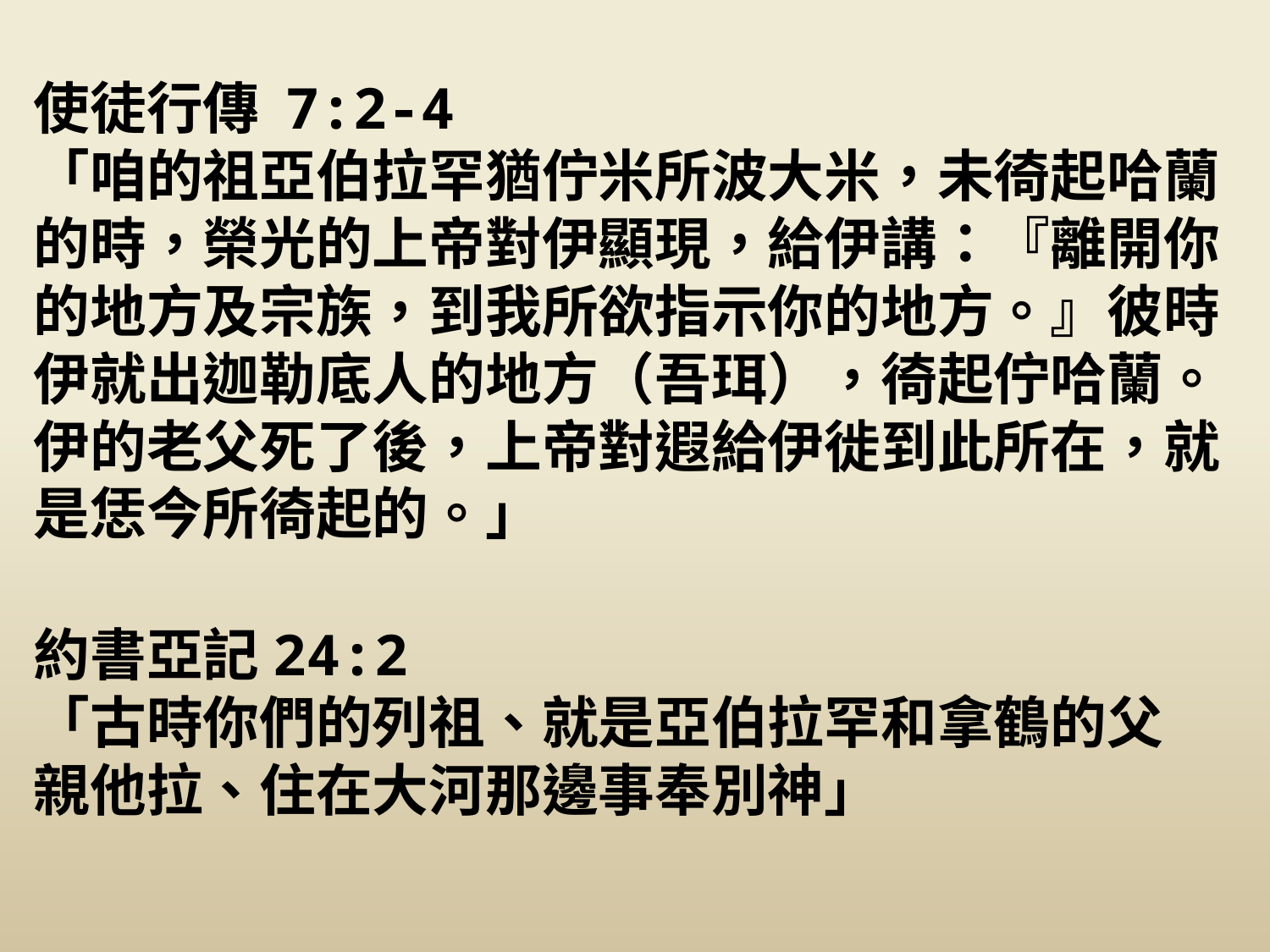

使徒行傳 7:2-4
「咱的祖亞伯拉罕猶佇米所波大米，未徛起哈蘭的時，榮光的上帝對伊顯現，給伊講：『離開你的地方及宗族，到我所欲指示你的地方。』彼時伊就出迦勒底人的地方（吾珥），徛起佇哈蘭。伊的老父死了後，上帝對遐給伊徙到此所在，就是恁今所徛起的。」
約書亞記24:2
「古時你們的列祖、就是亞伯拉罕和拿鶴的父親他拉、住在大河那邊事奉別神」